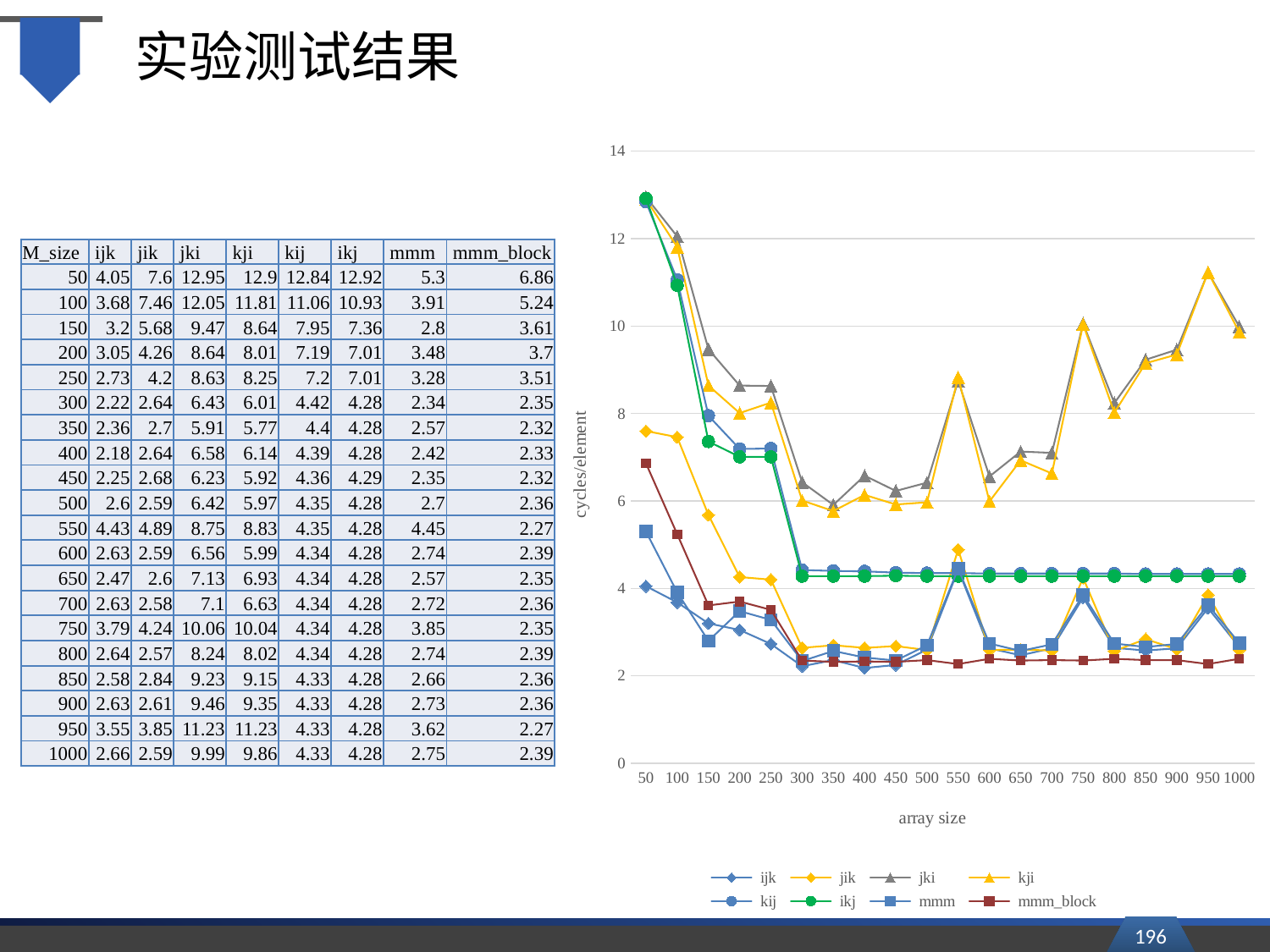

# 实验测试结果

### Chart

| Category |  ijk  |  jik  |  jki  |  kji  |  kij  |  ikj  |  mmm  |  mmm_block  |
|---|---|---|---|---|---|---|---|---|
| 50 | 4.05 | 7.6 | 12.95 | 12.9 | 12.84 | 12.92 | 5.3 | 6.86 |
| 100 | 3.68 | 7.46 | 12.05 | 11.81 | 11.06 | 10.93 | 3.91 | 5.24 |
| 150 | 3.2 | 5.68 | 9.47 | 8.64 | 7.95 | 7.36 | 2.8 | 3.61 |
| 200 | 3.05 | 4.26 | 8.64 | 8.01 | 7.19 | 7.01 | 3.48 | 3.7 |
| 250 | 2.73 | 4.2 | 8.63 | 8.25 | 7.2 | 7.01 | 3.28 | 3.51 |
| 300 | 2.22 | 2.64 | 6.43 | 6.01 | 4.42 | 4.28 | 2.34 | 2.35 |
| 350 | 2.36 | 2.7 | 5.91 | 5.77 | 4.4 | 4.28 | 2.57 | 2.32 |
| 400 | 2.18 | 2.64 | 6.58 | 6.14 | 4.39 | 4.28 | 2.42 | 2.33 |
| 450 | 2.25 | 2.68 | 6.23 | 5.92 | 4.36 | 4.29 | 2.35 | 2.32 |
| 500 | 2.6 | 2.59 | 6.42 | 5.97 | 4.35 | 4.28 | 2.7 | 2.36 |
| 550 | 4.43 | 4.89 | 8.75 | 8.83 | 4.35 | 4.28 | 4.45 | 2.27 |
| 600 | 2.63 | 2.59 | 6.56 | 5.99 | 4.34 | 4.28 | 2.74 | 2.39 |
| 650 | 2.47 | 2.6 | 7.13 | 6.93 | 4.34 | 4.28 | 2.57 | 2.35 |
| 700 | 2.63 | 2.58 | 7.1 | 6.63 | 4.34 | 4.28 | 2.72 | 2.36 |
| 750 | 3.79 | 4.24 | 10.06 | 10.04 | 4.34 | 4.28 | 3.85 | 2.35 |
| 800 | 2.64 | 2.57 | 8.24 | 8.02 | 4.34 | 4.28 | 2.74 | 2.39 |
| 850 | 2.58 | 2.84 | 9.23 | 9.15 | 4.33 | 4.28 | 2.66 | 2.36 |
| 900 | 2.63 | 2.61 | 9.46 | 9.35 | 4.33 | 4.28 | 2.73 | 2.36 |
| 950 | 3.55 | 3.85 | 11.23 | 11.23 | 4.33 | 4.28 | 3.62 | 2.27 |
| 1000 | 2.66 | 2.59 | 9.99 | 9.86 | 4.33 | 4.28 | 2.75 | 2.39 |
| M\_size | ijk | jik | jki | kji | kij | ikj | mmm | mmm\_block |
| --- | --- | --- | --- | --- | --- | --- | --- | --- |
| 50 | 4.05 | 7.6 | 12.95 | 12.9 | 12.84 | 12.92 | 5.3 | 6.86 |
| 100 | 3.68 | 7.46 | 12.05 | 11.81 | 11.06 | 10.93 | 3.91 | 5.24 |
| 150 | 3.2 | 5.68 | 9.47 | 8.64 | 7.95 | 7.36 | 2.8 | 3.61 |
| 200 | 3.05 | 4.26 | 8.64 | 8.01 | 7.19 | 7.01 | 3.48 | 3.7 |
| 250 | 2.73 | 4.2 | 8.63 | 8.25 | 7.2 | 7.01 | 3.28 | 3.51 |
| 300 | 2.22 | 2.64 | 6.43 | 6.01 | 4.42 | 4.28 | 2.34 | 2.35 |
| 350 | 2.36 | 2.7 | 5.91 | 5.77 | 4.4 | 4.28 | 2.57 | 2.32 |
| 400 | 2.18 | 2.64 | 6.58 | 6.14 | 4.39 | 4.28 | 2.42 | 2.33 |
| 450 | 2.25 | 2.68 | 6.23 | 5.92 | 4.36 | 4.29 | 2.35 | 2.32 |
| 500 | 2.6 | 2.59 | 6.42 | 5.97 | 4.35 | 4.28 | 2.7 | 2.36 |
| 550 | 4.43 | 4.89 | 8.75 | 8.83 | 4.35 | 4.28 | 4.45 | 2.27 |
| 600 | 2.63 | 2.59 | 6.56 | 5.99 | 4.34 | 4.28 | 2.74 | 2.39 |
| 650 | 2.47 | 2.6 | 7.13 | 6.93 | 4.34 | 4.28 | 2.57 | 2.35 |
| 700 | 2.63 | 2.58 | 7.1 | 6.63 | 4.34 | 4.28 | 2.72 | 2.36 |
| 750 | 3.79 | 4.24 | 10.06 | 10.04 | 4.34 | 4.28 | 3.85 | 2.35 |
| 800 | 2.64 | 2.57 | 8.24 | 8.02 | 4.34 | 4.28 | 2.74 | 2.39 |
| 850 | 2.58 | 2.84 | 9.23 | 9.15 | 4.33 | 4.28 | 2.66 | 2.36 |
| 900 | 2.63 | 2.61 | 9.46 | 9.35 | 4.33 | 4.28 | 2.73 | 2.36 |
| 950 | 3.55 | 3.85 | 11.23 | 11.23 | 4.33 | 4.28 | 3.62 | 2.27 |
| 1000 | 2.66 | 2.59 | 9.99 | 9.86 | 4.33 | 4.28 | 2.75 | 2.39 |
196